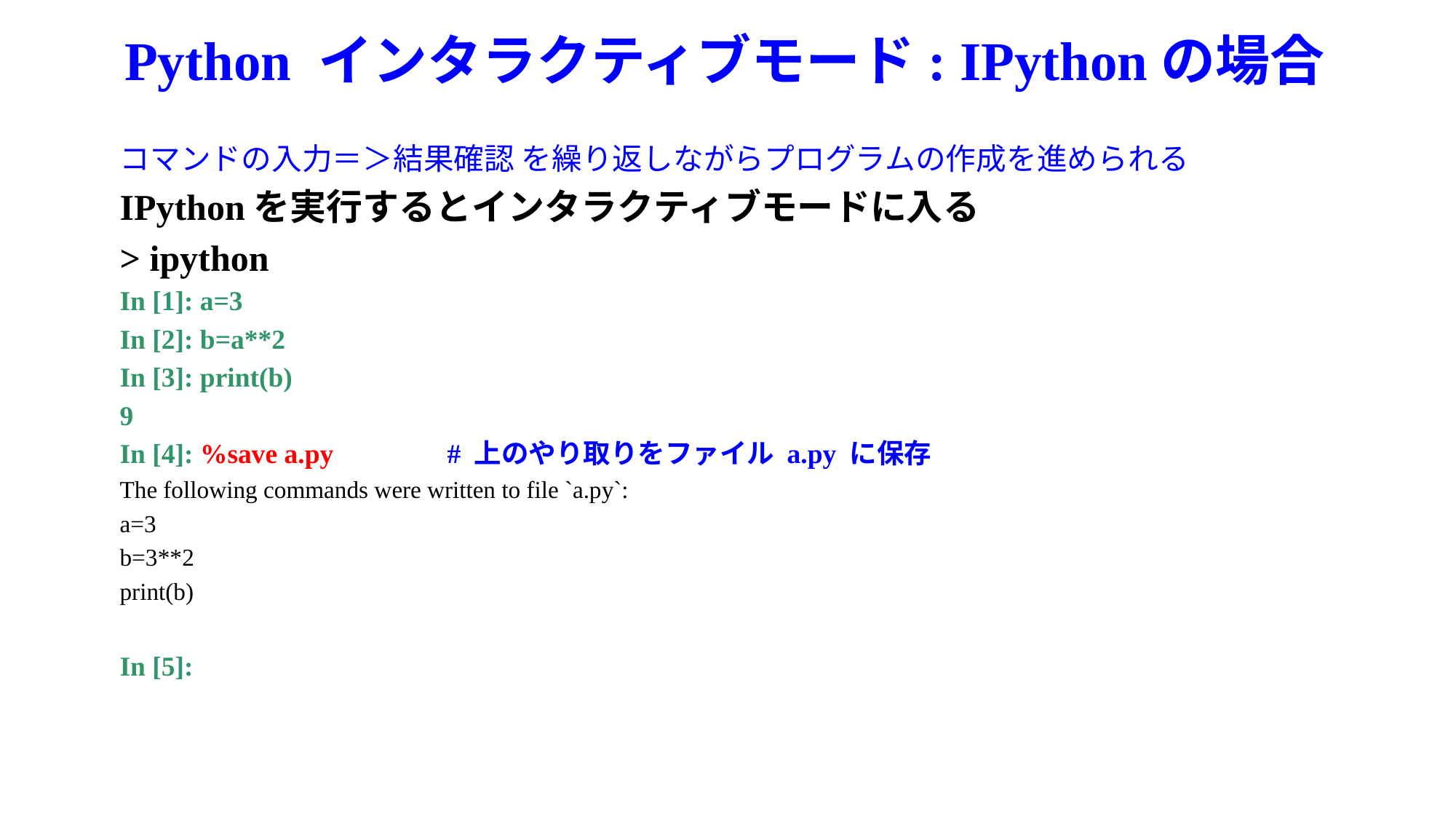

# Python インタラクティブモード: IPythonの場合
コマンドの入力＝＞結果確認 を繰り返しながらプログラムの作成を進められる
IPythonを実行するとインタラクティブモードに入る
> ipython
In [1]: a=3
In [2]: b=a**2
In [3]: print(b)
9
In [4]: %save a.py		# 上のやり取りをファイル a.py に保存
The following commands were written to file `a.py`:
a=3
b=3**2
print(b)

In [5]: